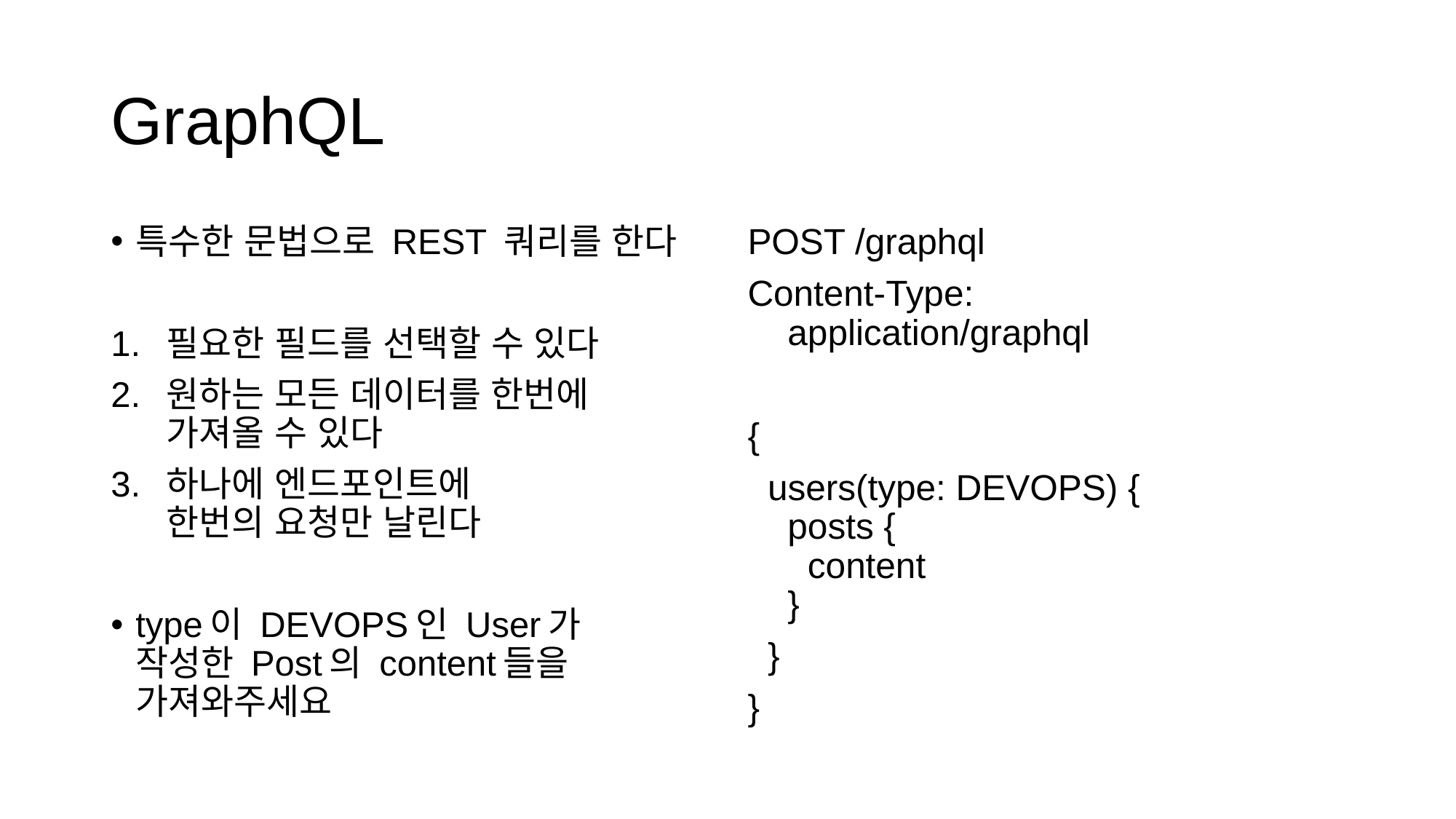

# GraphQL
특수한 문법으로 REST 쿼리를 한다

필요한 필드를 선택할 수 있다
원하는 모든 데이터를 한번에
가져올 수 있다
하나에 엔드포인트에
한번의 요청만 날린다

type이 DEVOPS인 User가
작성한 Post의 content들을
가져와주세요

POST /graphql
Content-Type:
    application/graphql

{
  users(type: DEVOPS) {
    posts {
      content
    }
  }
}